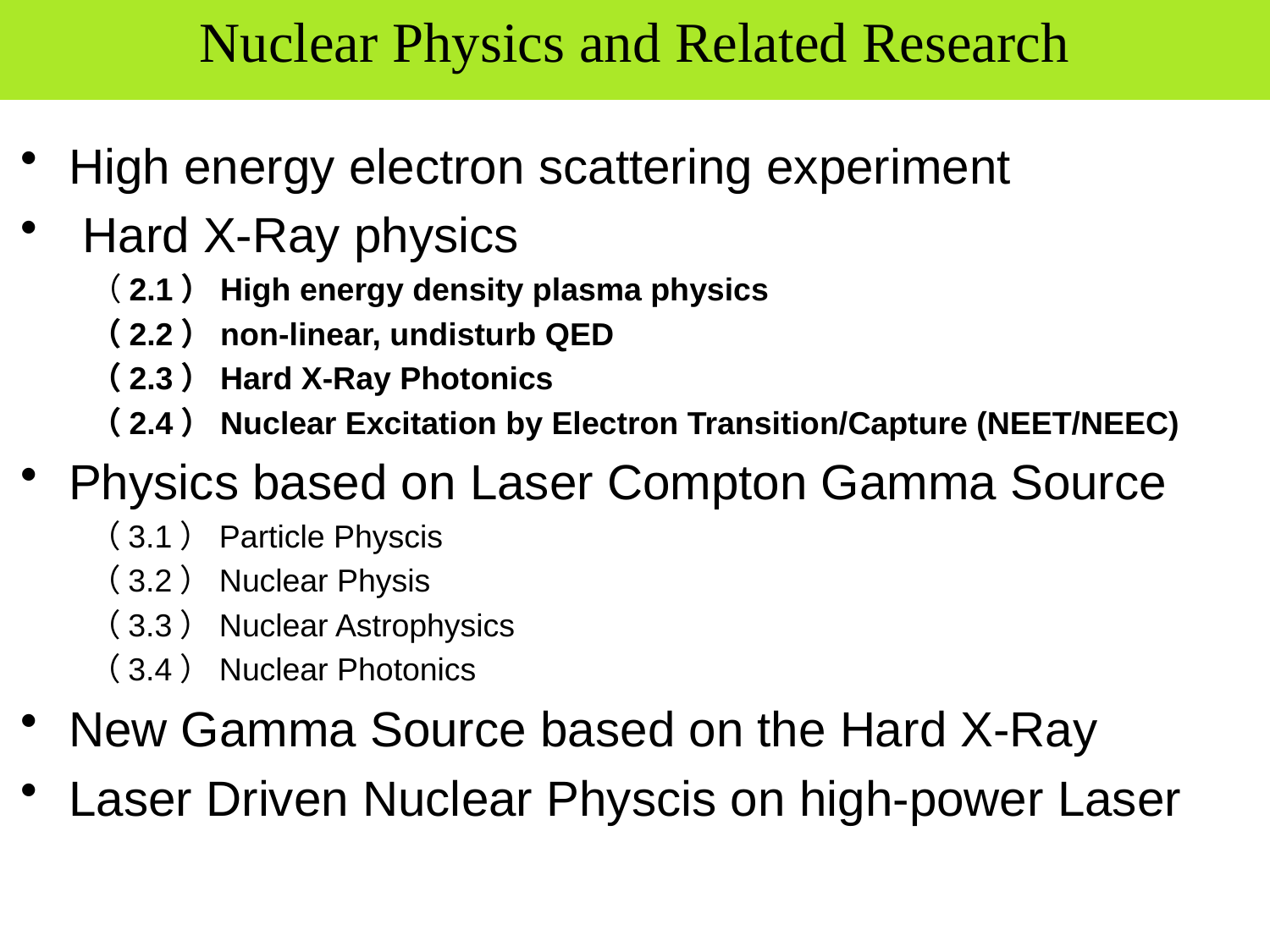

二、线站整体布局

Nuclear Physics and Related Research
High energy electron scattering experiment
 Hard X-Ray physics
 （2.1）High energy density plasma physics
 （2.2）non-linear, undisturb QED
 （2.3）Hard X-Ray Photonics
 （2.4）Nuclear Excitation by Electron Transition/Capture (NEET/NEEC)
Physics based on Laser Compton Gamma Source
（3.1）Particle Physcis
（3.2）Nuclear Physis
（3.3）Nuclear Astrophysics
（3.4）Nuclear Photonics
New Gamma Source based on the Hard X-Ray
Laser Driven Nuclear Physcis on high-power Laser